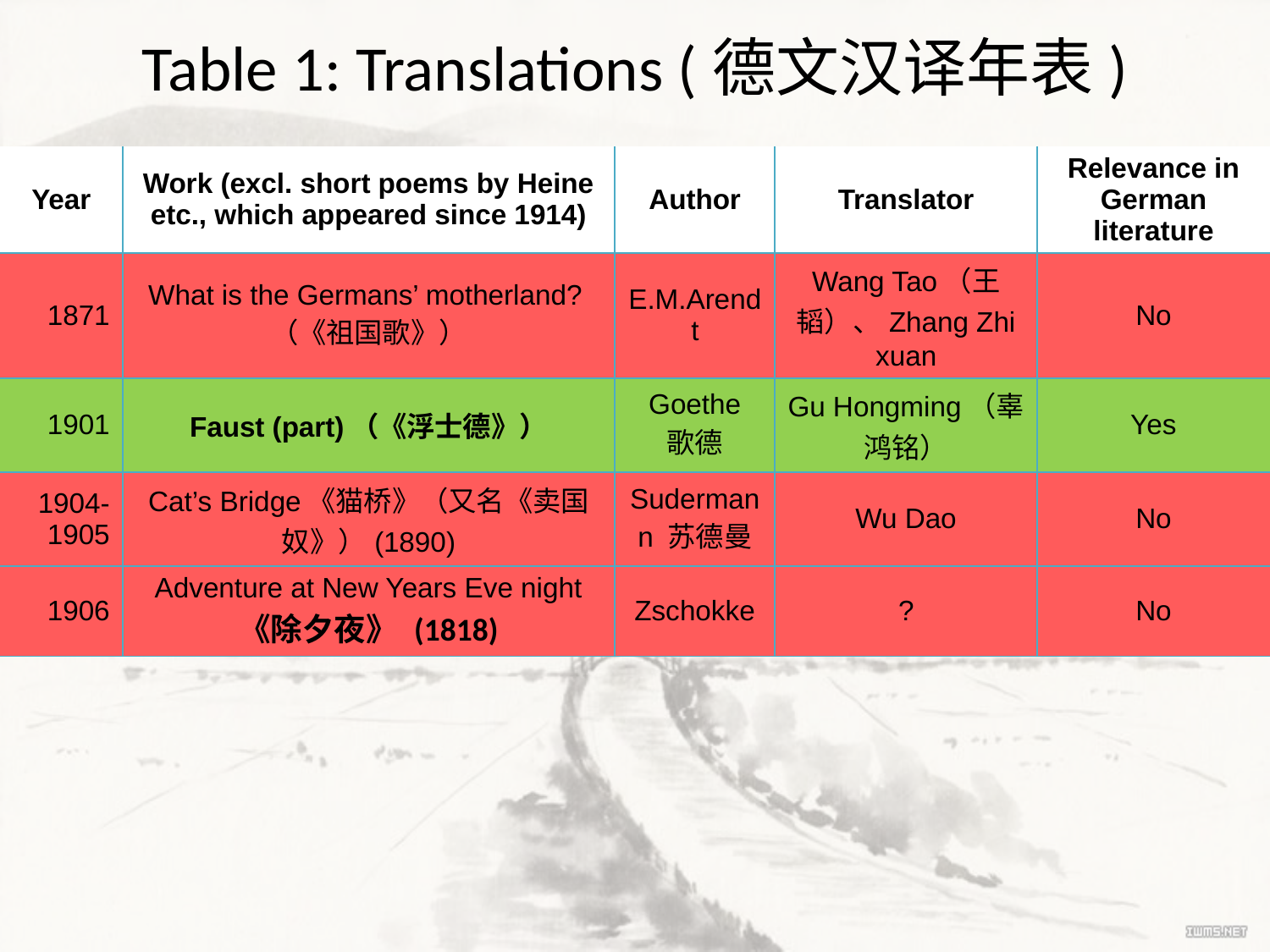

# Table 1: Translations (德文汉译年表)
| Year | Work (excl. short poems by Heine etc., which appeared since 1914) | Author | Translator | Relevance in German literature |
| --- | --- | --- | --- | --- |
| 1871 | What is the Germans’ motherland?（《祖国歌》） | E.M.Arendt | Wang Tao（王韬）、Zhang Zhi xuan | No |
| 1901 | Faust (part)（《浮士德》） | Goethe 歌德 | Gu Hongming（辜鸿铭） | Yes |
| 1904-1905 | Cat’s Bridge《猫桥》（又名《卖国奴》）(1890) | Sudermann 苏德曼 | Wu Dao | No |
| 1906 | Adventure at New Years Eve night 《除夕夜》 (1818) | Zschokke | ? | No |